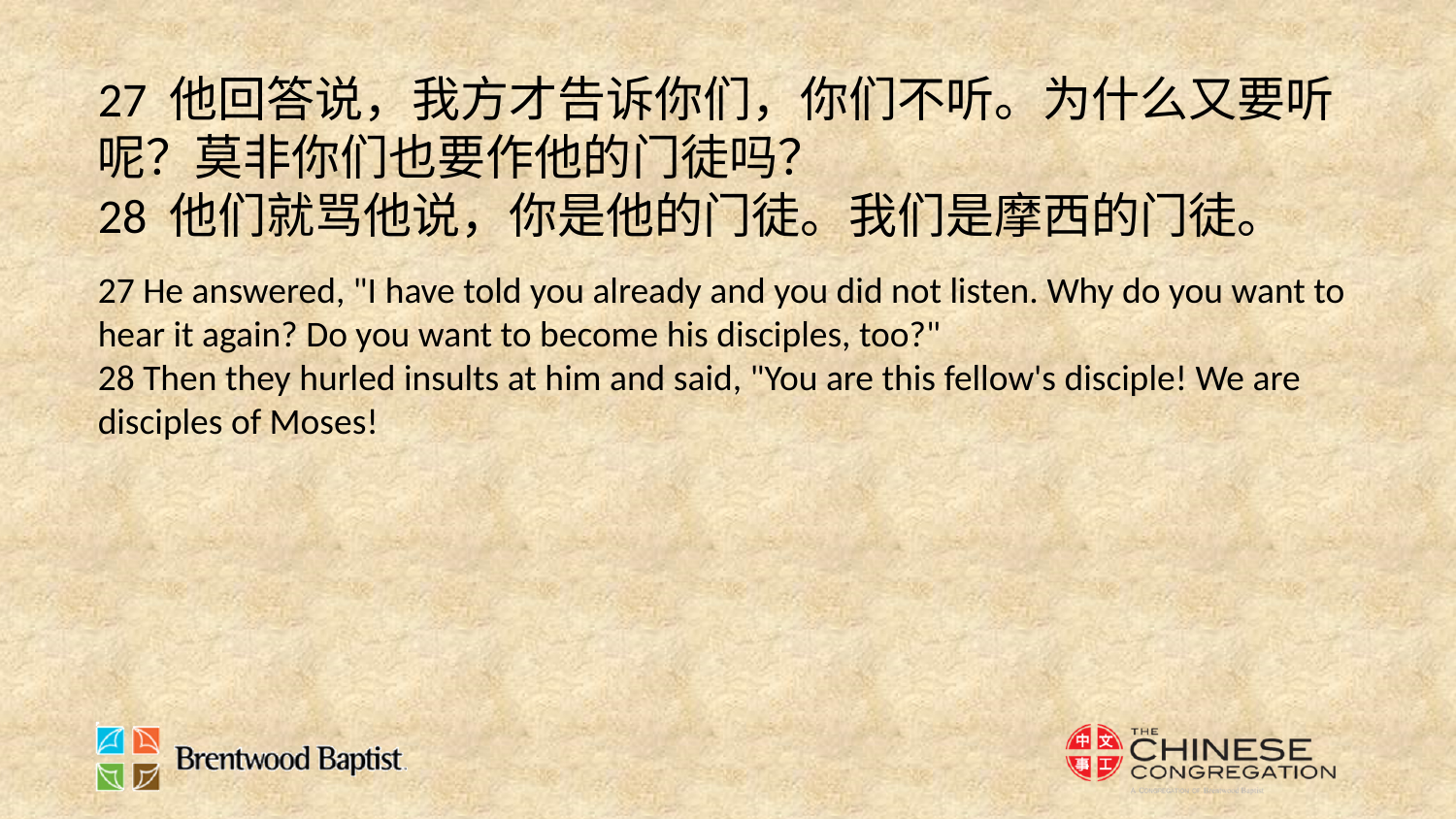

27 他回答说，我方才告诉你们，你们不听。为什么又要听呢？莫非你们也要作他的门徒吗？
28 他们就骂他说，你是他的门徒。我们是摩西的门徒。

27 He answered, "I have told you already and you did not listen. Why do you want to hear it again? Do you want to become his disciples, too?"
28 Then they hurled insults at him and said, "You are this fellow's disciple! We are disciples of Moses!